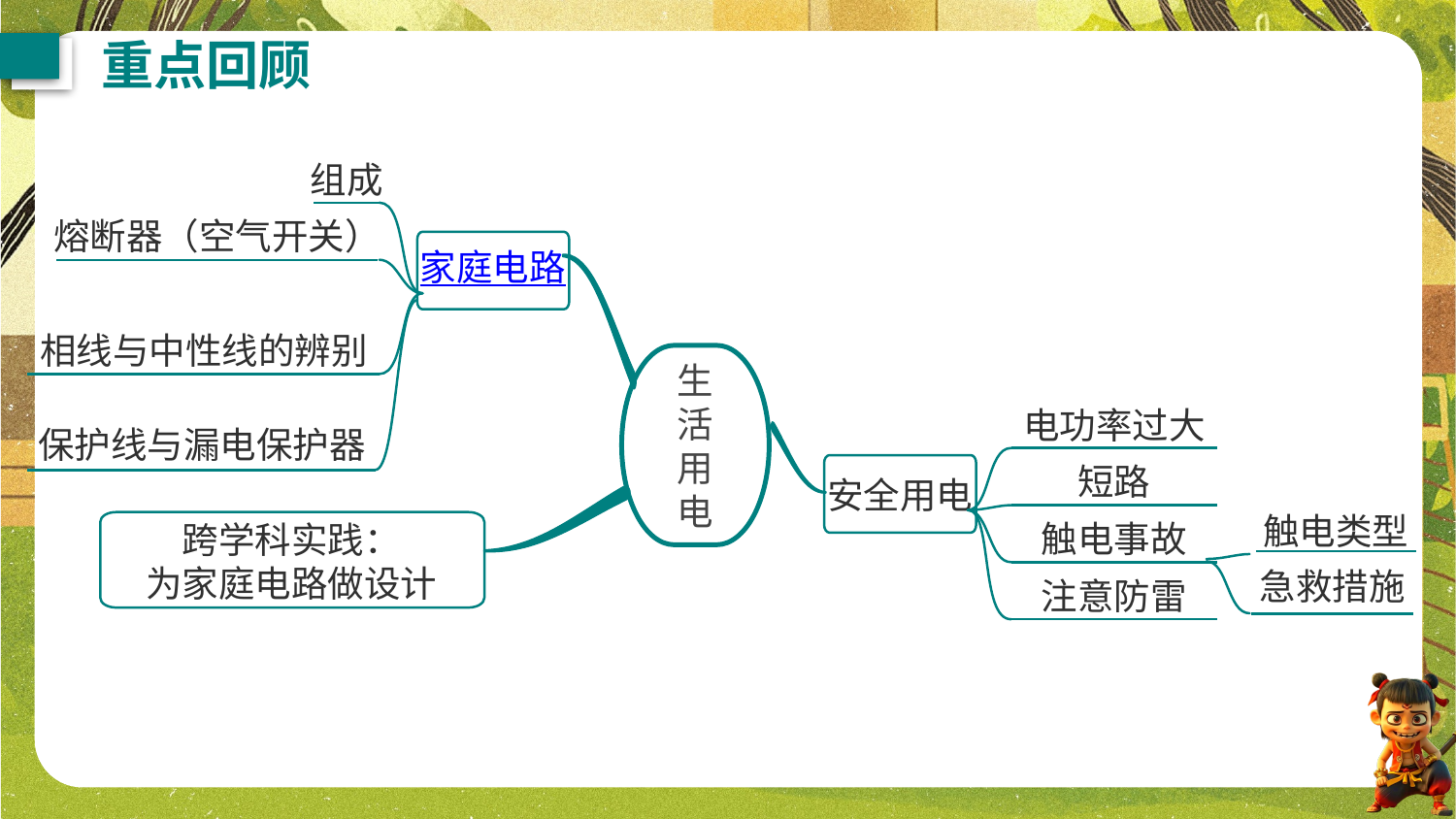

重点回顾

组成

熔断器（空气开关）

家庭电路

相线与中性线的辨别

生活
用电

保护线与漏电保护器
电功率过大

安全用电
短路

跨学科实践：
为家庭电路做设计
触电类型

触电事故

急救措施

注意防雷